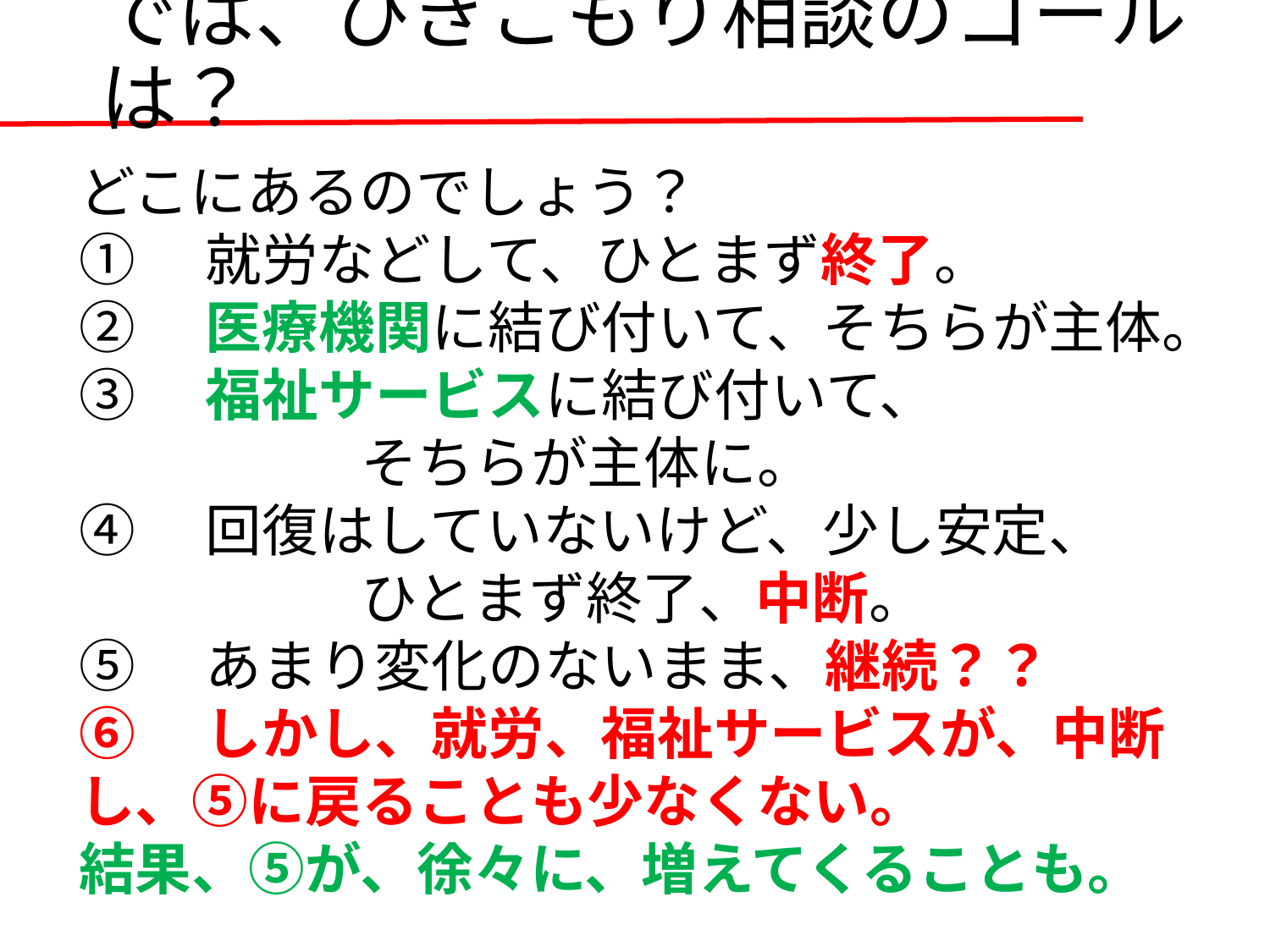

# では、ひきこもり相談のゴールは？
どこにあるのでしょう？
①　就労などして、ひとまず終了。
②　医療機関に結び付いて、そちらが主体。
③　福祉サービスに結び付いて、
　　　　　そちらが主体に。
④　回復はしていないけど、少し安定、
　　　　　ひとまず終了、中断。
⑤　あまり変化のないまま、継続？？
⑥　しかし、就労、福祉サービスが、中断し、⑤に戻ることも少なくない。
結果、⑤が、徐々に、増えてくることも。